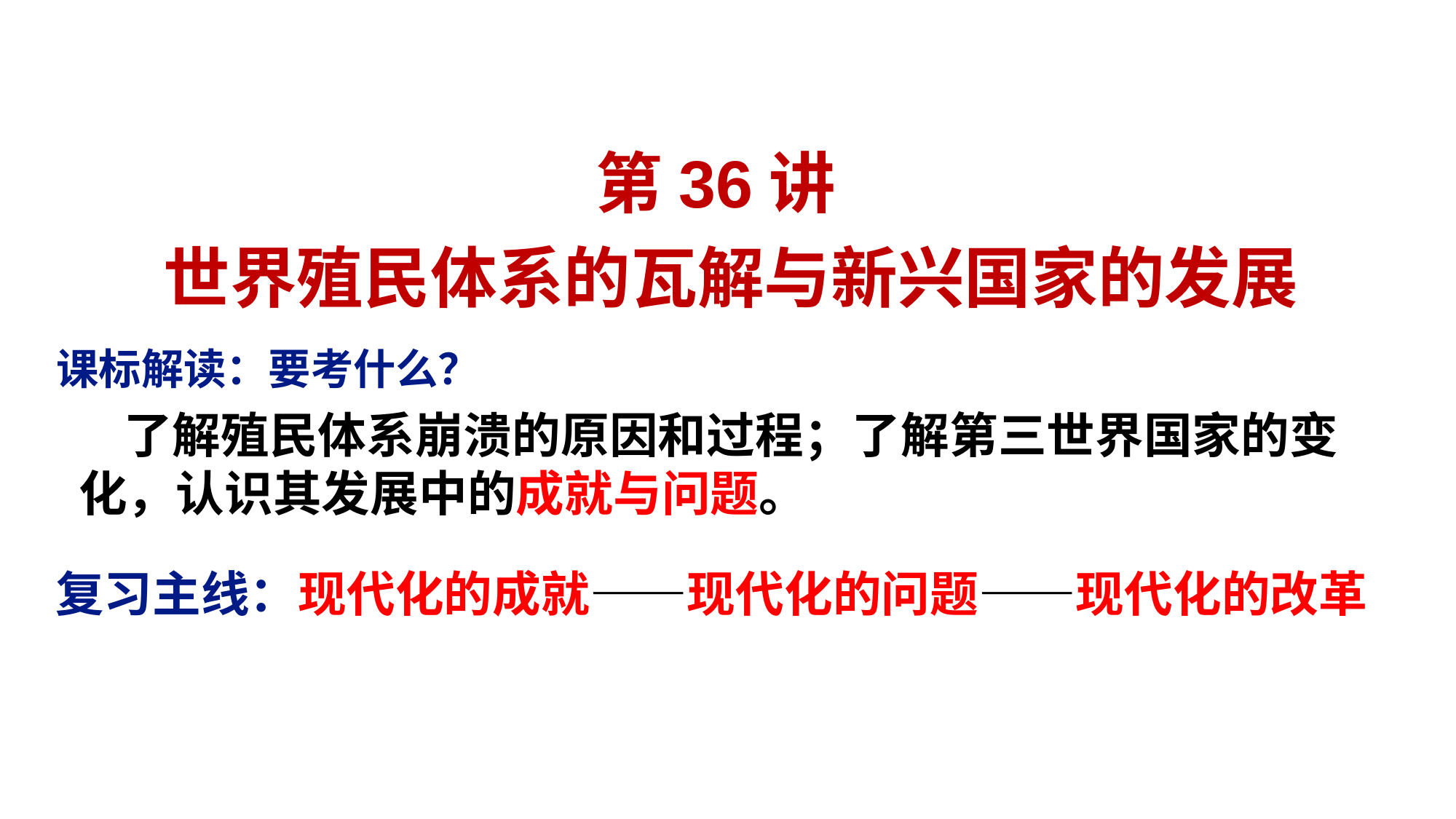

第36讲
世界殖民体系的瓦解与新兴国家的发展
课标解读：要考什么？
   了解殖民体系崩溃的原因和过程；了解第三世界国家的变化，认识其发展中的成就与问题。
复习主线：现代化的成就——现代化的问题——现代化的改革